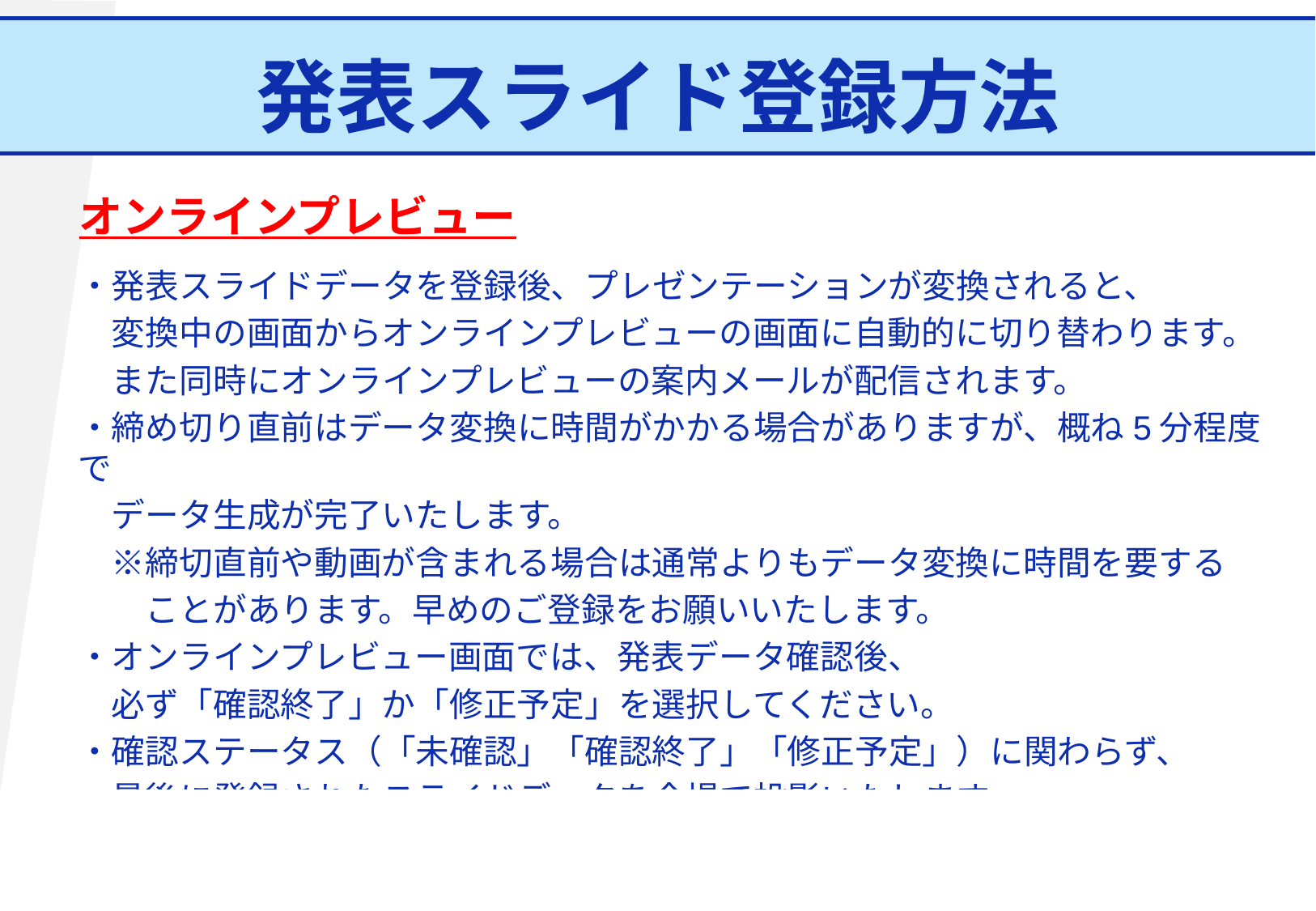

# 発表スライド登録方法

オンラインプレビュー
・発表スライドデータを登録後、プレゼンテーションが変換されると、
　変換中の画面からオンラインプレビューの画面に自動的に切り替わります。
　また同時にオンラインプレビューの案内メールが配信されます。
・締め切り直前はデータ変換に時間がかかる場合がありますが、概ね5分程度で
　データ生成が完了いたします。
　※締切直前や動画が含まれる場合は通常よりもデータ変換に時間を要する
　　ことがあります。早めのご登録をお願いいたします。
・オンラインプレビュー画面では、発表データ確認後、
　必ず「確認終了」か「修正予定」を選択してください。
・確認ステータス（「未確認」「確認終了」「修正予定」）に関わらず、
　最後に登録されたスライドデータを会場で投影いたします。